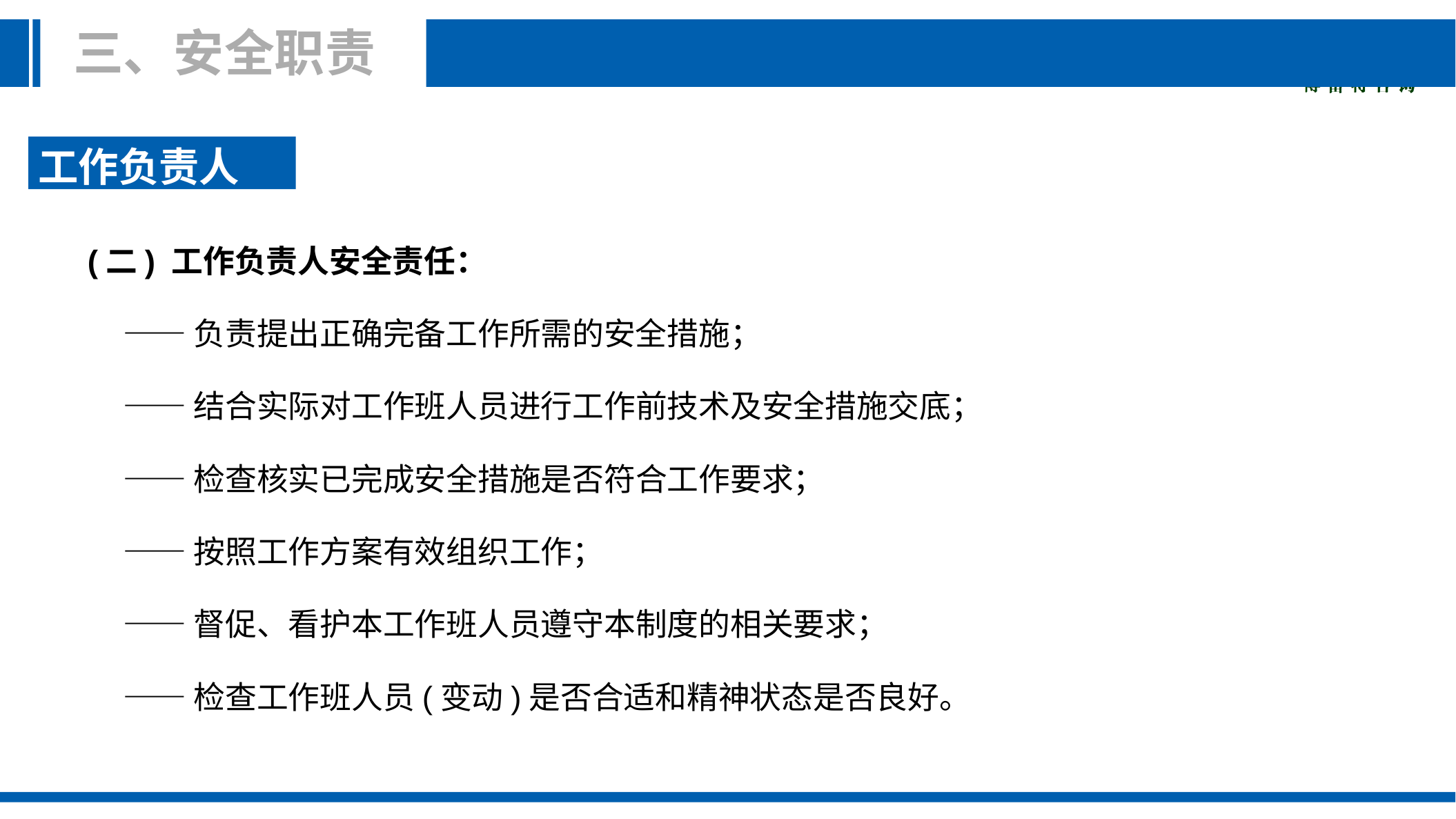

三、安全职责
工作负责人

(二) 工作负责人安全责任：
     ——负责提出正确完备工作所需的安全措施；
     ——结合实际对工作班人员进行工作前技术及安全措施交底；
     ——检查核实已完成安全措施是否符合工作要求；
     ——按照工作方案有效组织工作；
     ——督促、看护本工作班人员遵守本制度的相关要求；
     ——检查工作班人员(变动)是否合适和精神状态是否良好。